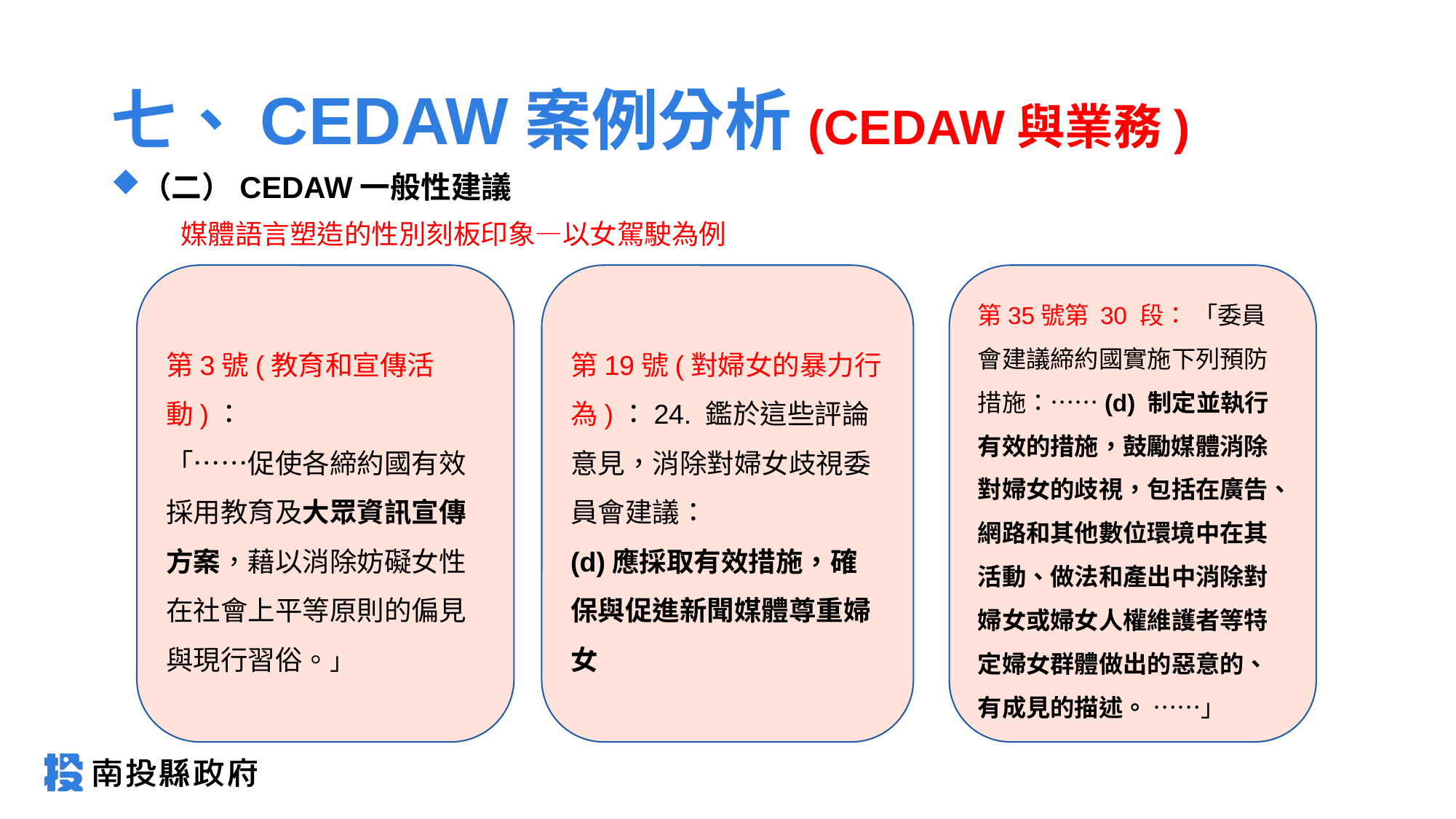

# 七、CEDAW案例分析(CEDAW與業務)
（二）CEDAW一般性建議
媒體語言塑造的性別刻板印象—以女駕駛為例
第19號(對婦女的暴力行為)：24. 鑑於這些評論意見，消除對婦女歧視委員會建議：
(d)應採取有效措施，確保與促進新聞媒體尊重婦女
第3號(教育和宣傳活動)：
「⋯⋯促使各締約國有效採用教育及大眾資訊宣傳方案，藉以消除妨礙女性在社會上平等原則的偏見與現行習俗。」
第35號第 30 段： 「委員會建議締約國實施下列預防措施：⋯⋯(d) 制定並執行有效的措施，鼓勵媒體消除對婦女的歧視，包括在廣告、網路和其他數位環境中在其活動、做法和產出中消除對婦女或婦女人權維護者等特定婦女群體做出的惡意的、有成見的描述。 ⋯⋯」